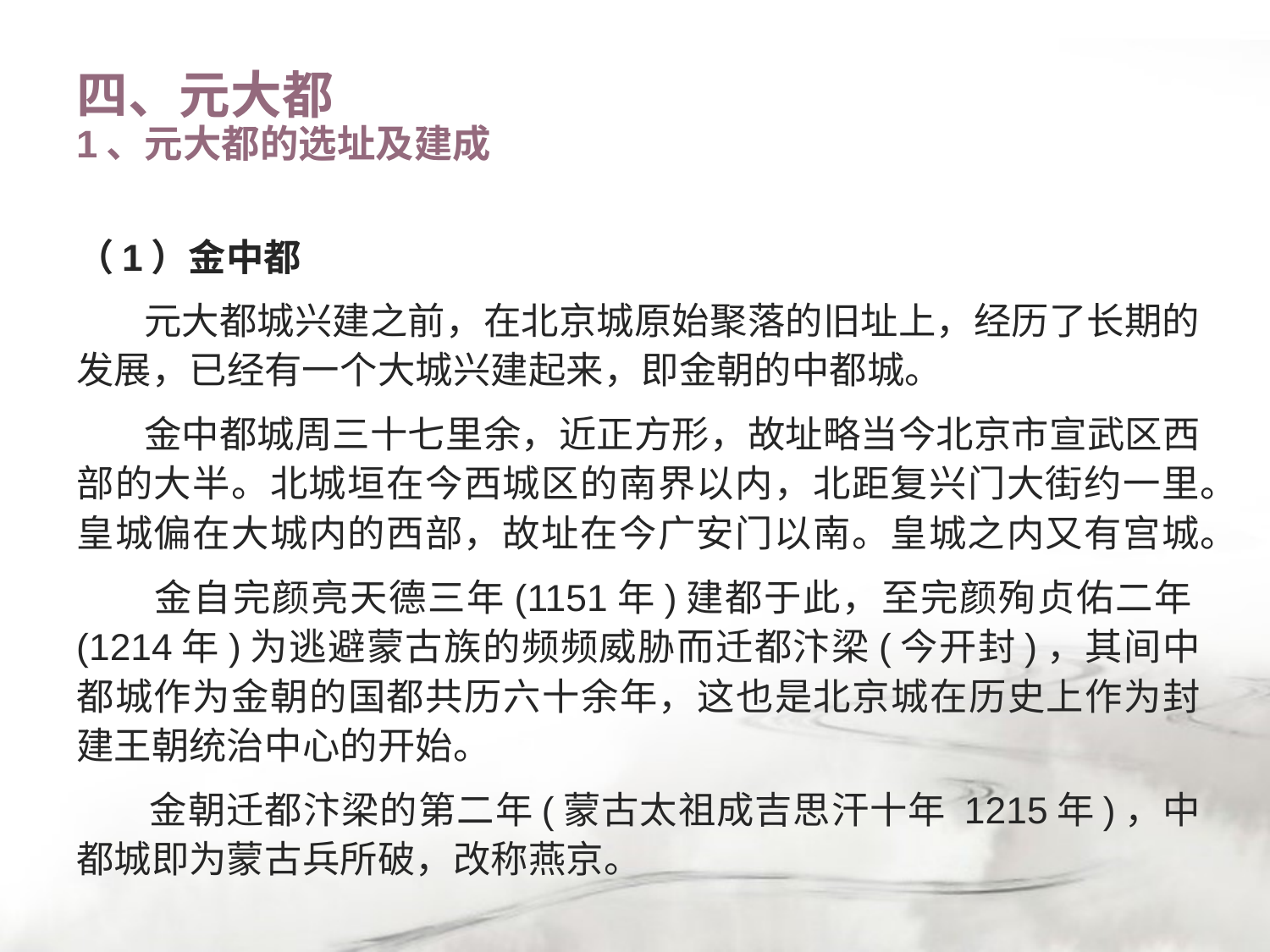

# 四、元大都 1、元大都的选址及建成
（1）金中都
       元大都城兴建之前，在北京城原始聚落的旧址上，经历了长期的发展，已经有一个大城兴建起来，即金朝的中都城。
       金中都城周三十七里余，近正方形，故址略当今北京市宣武区西部的大半。北城垣在今西城区的南界以内，北距复兴门大街约一里。皇城偏在大城内的西部，故址在今广安门以南。皇城之内又有宫城。
       金自完颜亮天德三年(1151年)建都于此，至完颜殉贞佑二年(1214年)为逃避蒙古族的频频威胁而迁都汴梁(今开封)，其间中都城作为金朝的国都共历六十余年，这也是北京城在历史上作为封建王朝统治中心的开始。
       金朝迁都汴梁的第二年(蒙古太祖成吉思汗十年 1215年)，中都城即为蒙古兵所破，改称燕京。